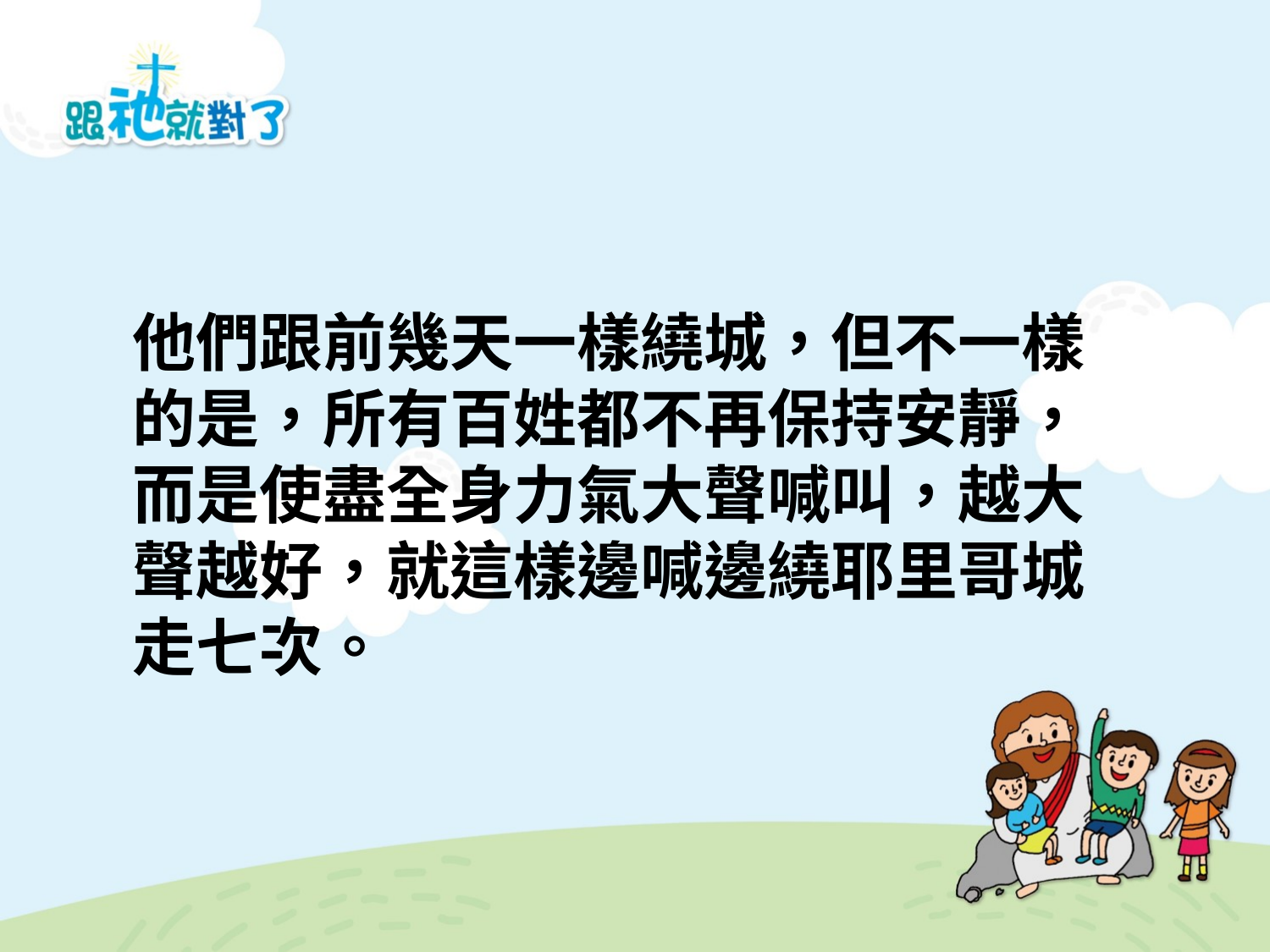

他們跟前幾天一樣繞城，但不一樣的是，所有百姓都不再保持安靜，而是使盡全身力氣大聲喊叫，越大聲越好，就這樣邊喊邊繞耶里哥城走七次。